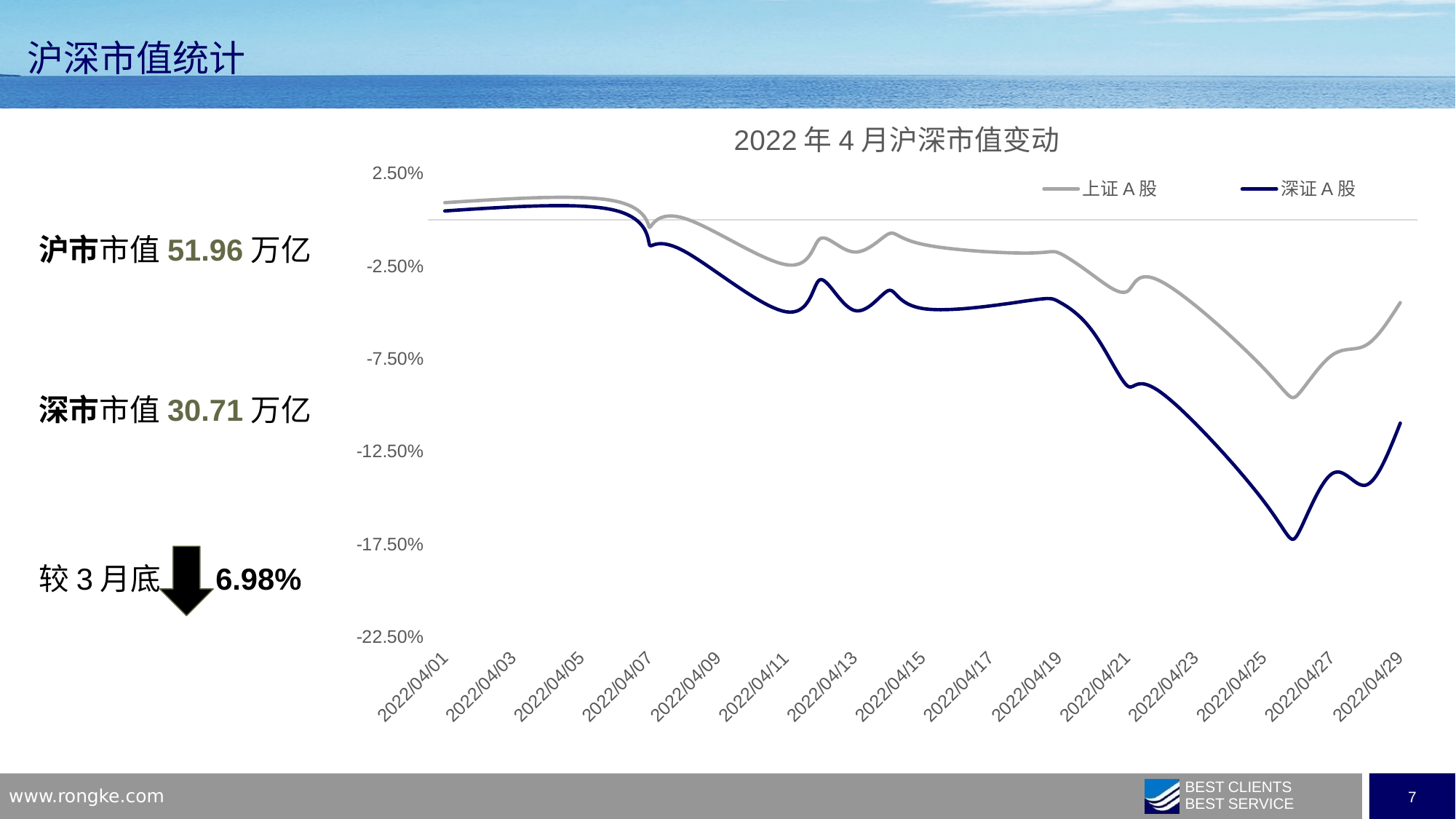

沪深市值统计

### Chart: 2022年4月沪深市值变动

| Category | 上证A股 | 深证A股 |
|---|---|---|
| 44652 | 0.009254498312915693 | 0.0047892203544406264 |
| 44657 | 0.010096547088717545 | 0.005069814184686772 |
| 44658 | -0.00407762221488317 | -0.013444782207504336 |
| 44659 | 0.0009398091701435796 | -0.01674010500974432 |
| 44662 | -0.024165450720921355 | -0.049563029856270924 |
| 44663 | -0.010153268043430419 | -0.032264095611487464 |
| 44664 | -0.01733840664745223 | -0.0488096365618208 |
| 44665 | -0.0076195508104683896 | -0.03813414401757387 |
| 44666 | -0.013180973530200757 | -0.04779461329067325 |
| 44669 | -0.017916497097717254 | -0.043821610020707835 |
| 44670 | -0.017873748207467233 | -0.04418399906425574 |
| 44671 | -0.02992050055387474 | -0.06046607771901058 |
| 44672 | -0.03855723343611328 | -0.08942799098043364 |
| 44673 | -0.033288047459833714 | -0.09320642521945388 |
| 44676 | -0.08005436646153796 | -0.15169563479175896 |
| 44677 | -0.09424195996770757 | -0.1693651522150713 |
| 44678 | -0.07297952561076904 | -0.13687834884316852 |
| 44679 | -0.06753191818840187 | -0.14296739925810986 |
| 44680 | -0.04462157678888401 | -0.10962123453621586 |
沪市市值51.96万亿
深市市值30.71万亿

较3月底       6.98%